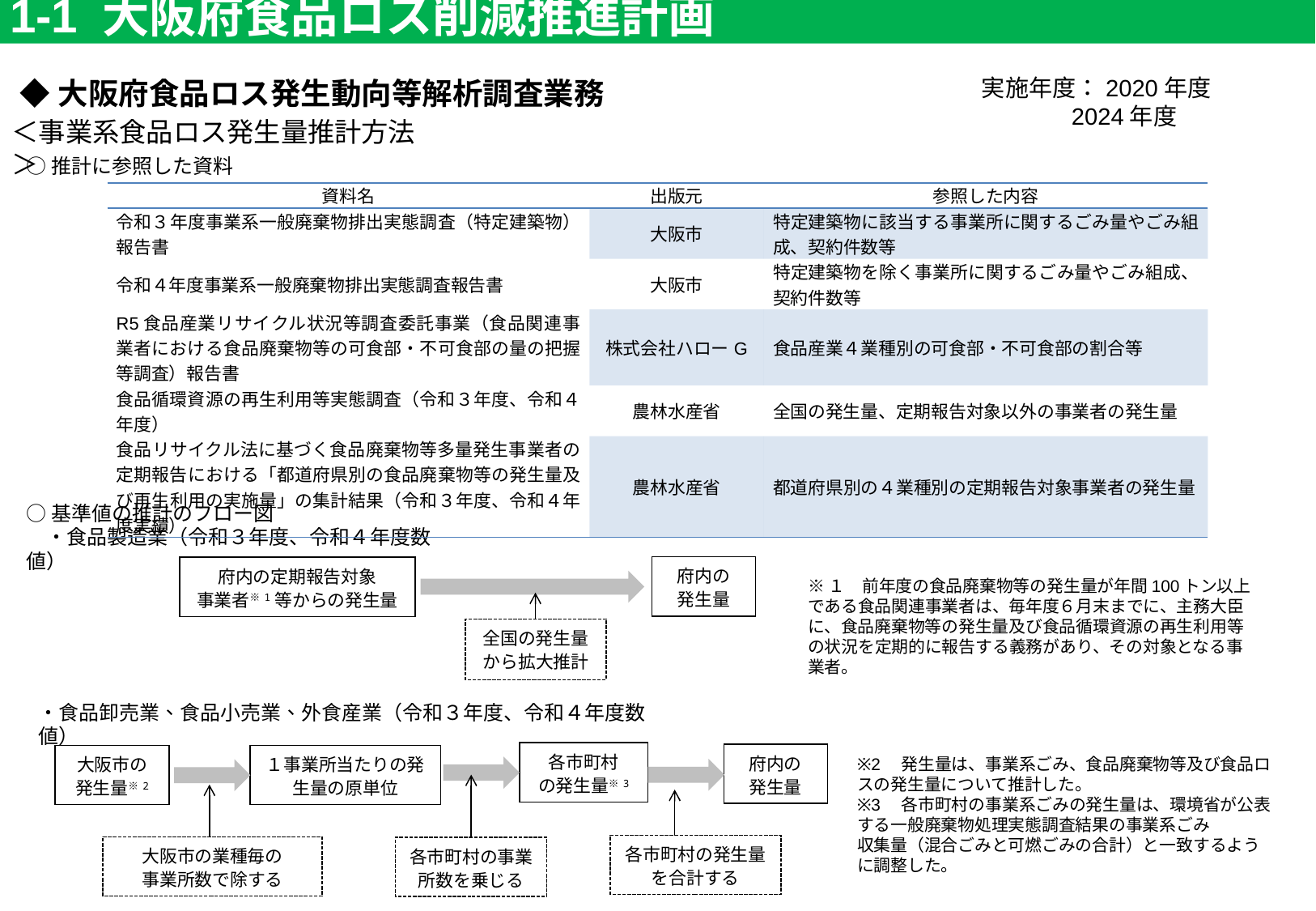

1-1 大阪府食品ロス削減推進計画
◆大阪府食品ロス発生動向等解析調査業務
　実施年度：2020年度
                 2024年度
＜事業系食品ロス発生量推計方法＞
○推計に参照した資料
| 資料名 | 出版元 | 参照した内容 |
| --- | --- | --- |
| 令和３年度事業系一般廃棄物排出実態調査（特定建築物）報告書 | 大阪市 | 特定建築物に該当する事業所に関するごみ量やごみ組成、契約件数等 |
| 令和４年度事業系一般廃棄物排出実態調査報告書 | 大阪市 | 特定建築物を除く事業所に関するごみ量やごみ組成、契約件数等 |
| R5食品産業リサイクル状況等調査委託事業（食品関連事業者における食品廃棄物等の可食部・不可食部の量の把握等調査）報告書 | 株式会社ハローG | 食品産業４業種別の可食部・不可食部の割合等 |
| 食品循環資源の再生利用等実態調査（令和３年度、令和４年度） | 農林水産省 | 全国の発生量、定期報告対象以外の事業者の発生量 |
| 食品リサイクル法に基づく食品廃棄物等多量発生事業者の定期報告における「都道府県別の食品廃棄物等の発生量及び再生利用の実施量」の集計結果（令和３年度、令和４年度実績） | 農林水産省 | 都道府県別の４業種別の定期報告対象事業者の発生量 |

○基準値の推計のフロー図
　・食品製造業（令和３年度、令和４年度数値）
府内の
発生量
府内の定期報告対象
事業者※1等からの発生量

全国の発生量
から拡大推計
※１　前年度の食品廃棄物等の発生量が年間100トン以上である食品関連事業者は、毎年度６月末までに、主務大臣に、食品廃棄物等の発生量及び食品循環資源の再生利用等の状況を定期的に報告する義務があり、その対象となる事業者。
・食品卸売業、食品小売業、外食産業（令和３年度、令和４年度数値）

※2　発生量は、事業系ごみ、食品廃棄物等及び食品ロスの発生量について推計した。
※3　各市町村の事業系ごみの発生量は、環境省が公表する一般廃棄物処理実態調査結果の事業系ごみ
収集量（混合ごみと可燃ごみの合計）と一致するように調整した。
各市町村
の発生量※3
府内の
発生量
１事業所当たりの発生量の原単位
大阪市の
発生量※2

各市町村の事業所数を乗じる
大阪市の業種毎の
事業所数で除する
各市町村の発生量を合計する